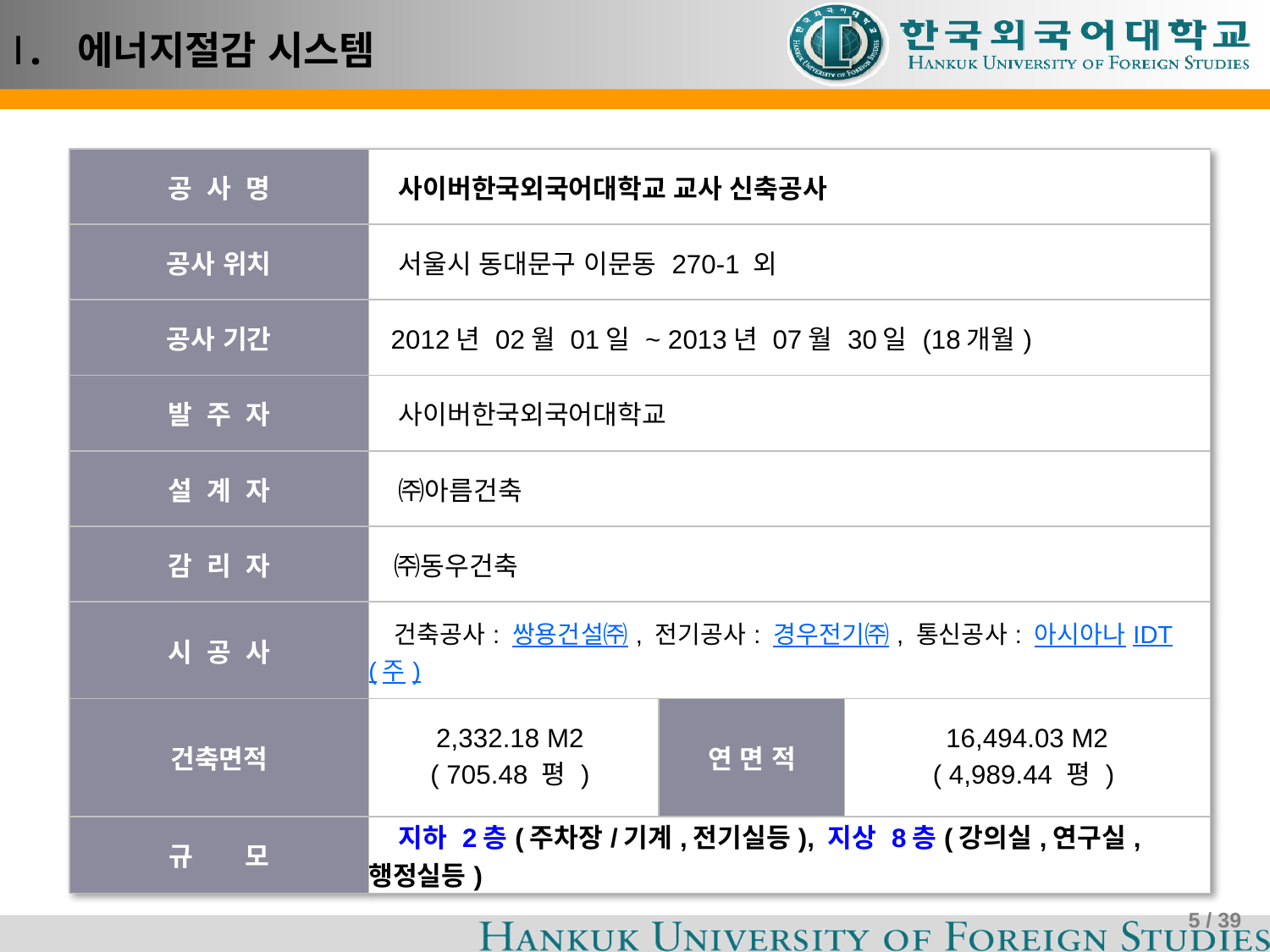

# Ⅰ. 에너지절감 시스템

| 공 사 명 | 사이버한국외국어대학교 교사 신축공사 |  |  |
| --- | --- | --- | --- |
| 공사 위치 | 서울시 동대문구 이문동 270-1 외 |  |  |
| 공사 기간 | 2012년 02월 01일 ~ 2013년 07월 30일 (18개월) |  |  |
| 발 주 자 | 사이버한국외국어대학교 |  |  |
| 설 계 자 | ㈜아름건축 |  |  |
| 감 리 자 | ㈜동우건축 |  |  |
| 시 공 사 | 건축공사: 쌍용건설㈜, 전기공사: 경우전기㈜, 통신공사: 아시아나IDT(주) |  |  |
| 건축면적 | 2,332.18 M2 ( 705.48 평 ) | 연 면 적 | 16,494.03 M2 ( 4,989.44 평 ) |
| 규 모 | 지하 2층(주차장/기계,전기실등), 지상 8층(강의실,연구실,행정실등) |  |  |
5 / 39